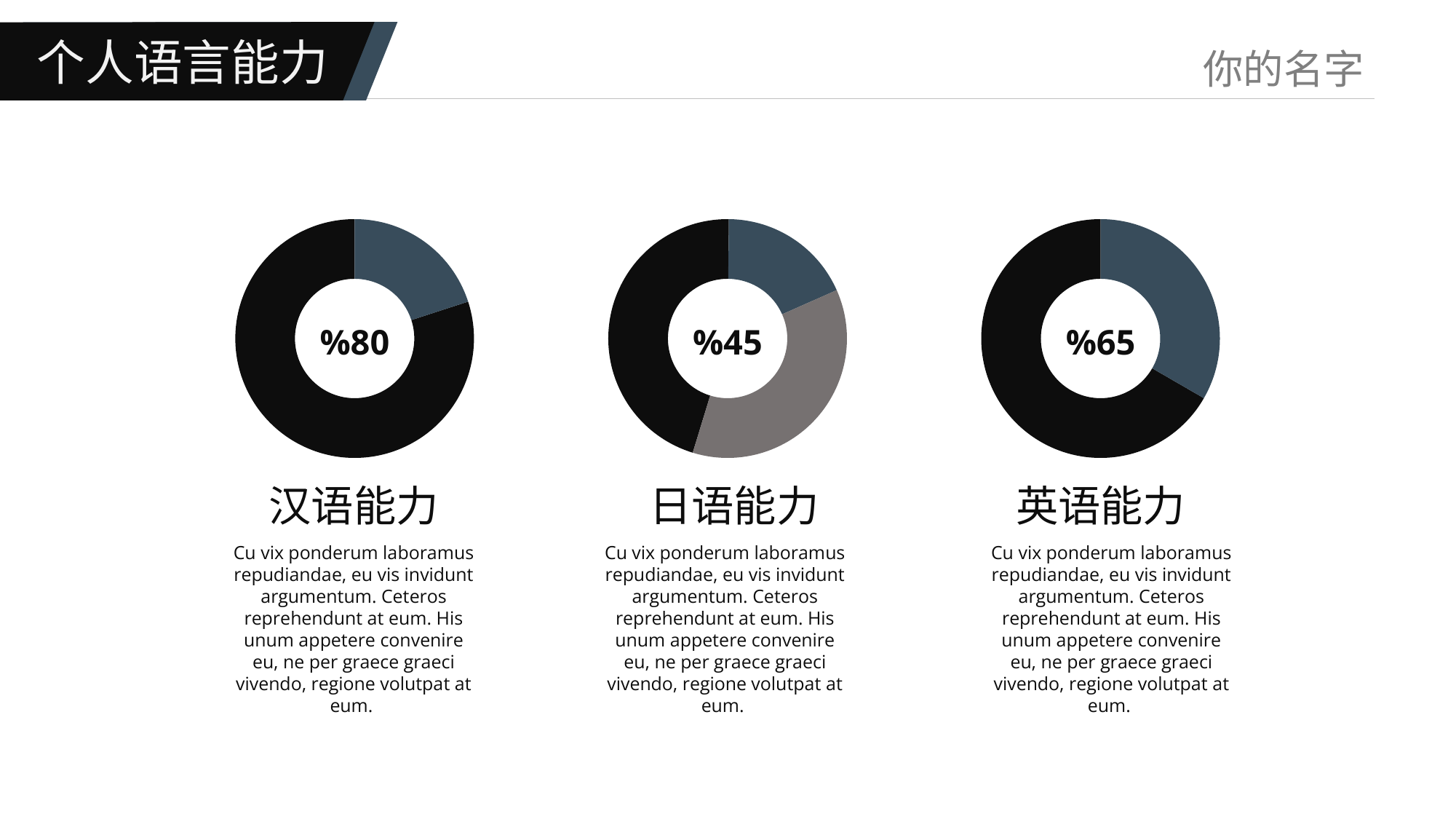

个人语言能力

### Chart

| Category | Sales |
|---|---|
| 1st Qtr | 8.0 |
| 2nd Qtr | 2.0 |

### Chart

| Category | Sales |
|---|---|
| 1st Qtr | 5.0 |
| 2nd Qtr | 2.0 |
| 3RD Qtr | 4.0 |

### Chart

| Category | Sales |
|---|---|
| 1st Qtr | 4.0 |
| 2nd Qtr | 2.0 |
%80
%45
%65
汉语能力
日语能力
英语能力
Cu vix ponderum laboramus repudiandae, eu vis invidunt argumentum. Ceteros reprehendunt at eum. His unum appetere convenire eu, ne per graece graeci vivendo, regione volutpat at eum.
Cu vix ponderum laboramus repudiandae, eu vis invidunt argumentum. Ceteros reprehendunt at eum. His unum appetere convenire eu, ne per graece graeci vivendo, regione volutpat at eum.
Cu vix ponderum laboramus repudiandae, eu vis invidunt argumentum. Ceteros reprehendunt at eum. His unum appetere convenire eu, ne per graece graeci vivendo, regione volutpat at eum.